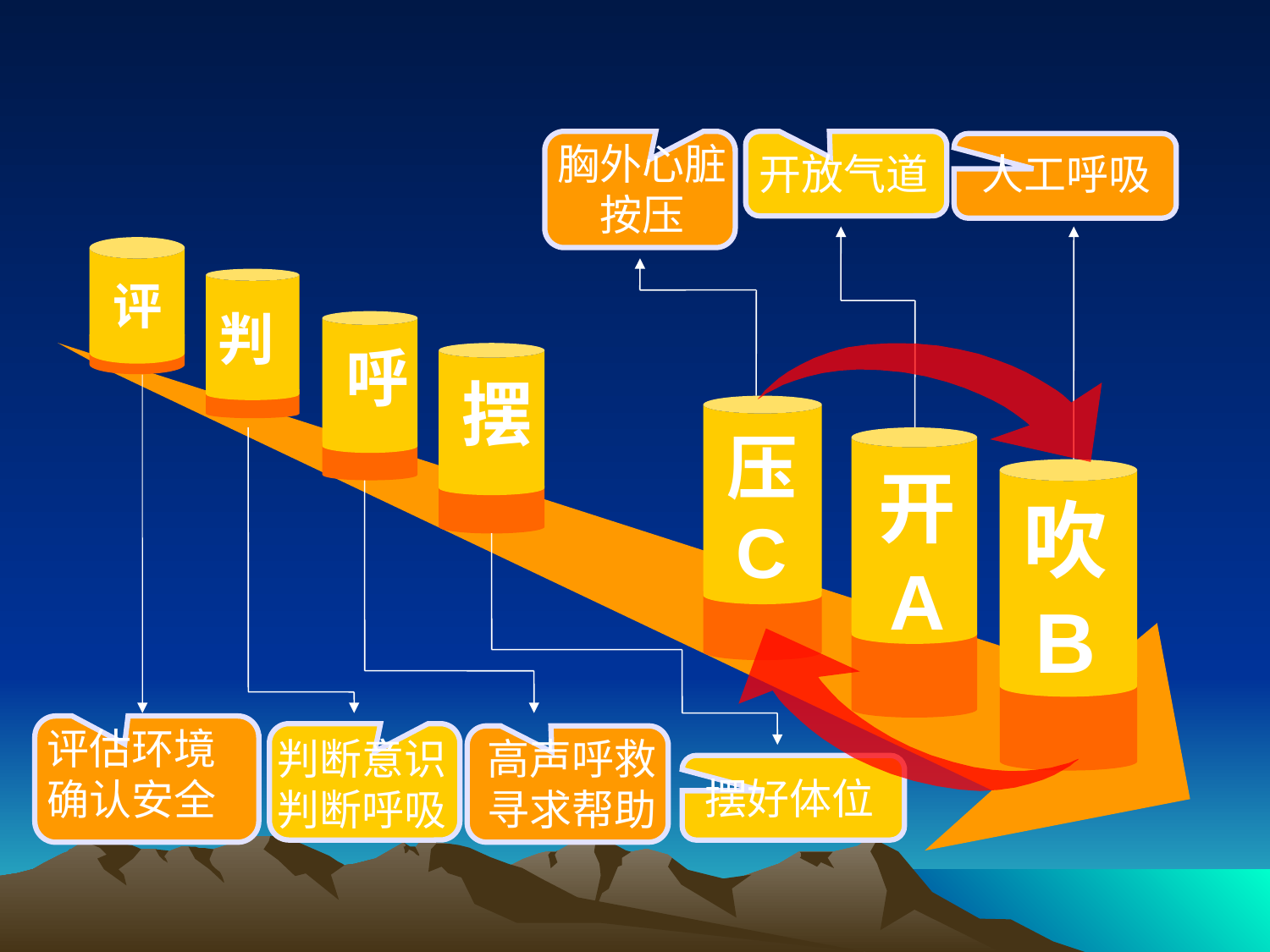

胸外心脏
按压

开放气道
人工呼吸

评
判

呼

摆

压
C

开
A

吹
B

评估环境
确认安全

判断意识
判断呼吸

高声呼救
寻求帮助

摆好体位